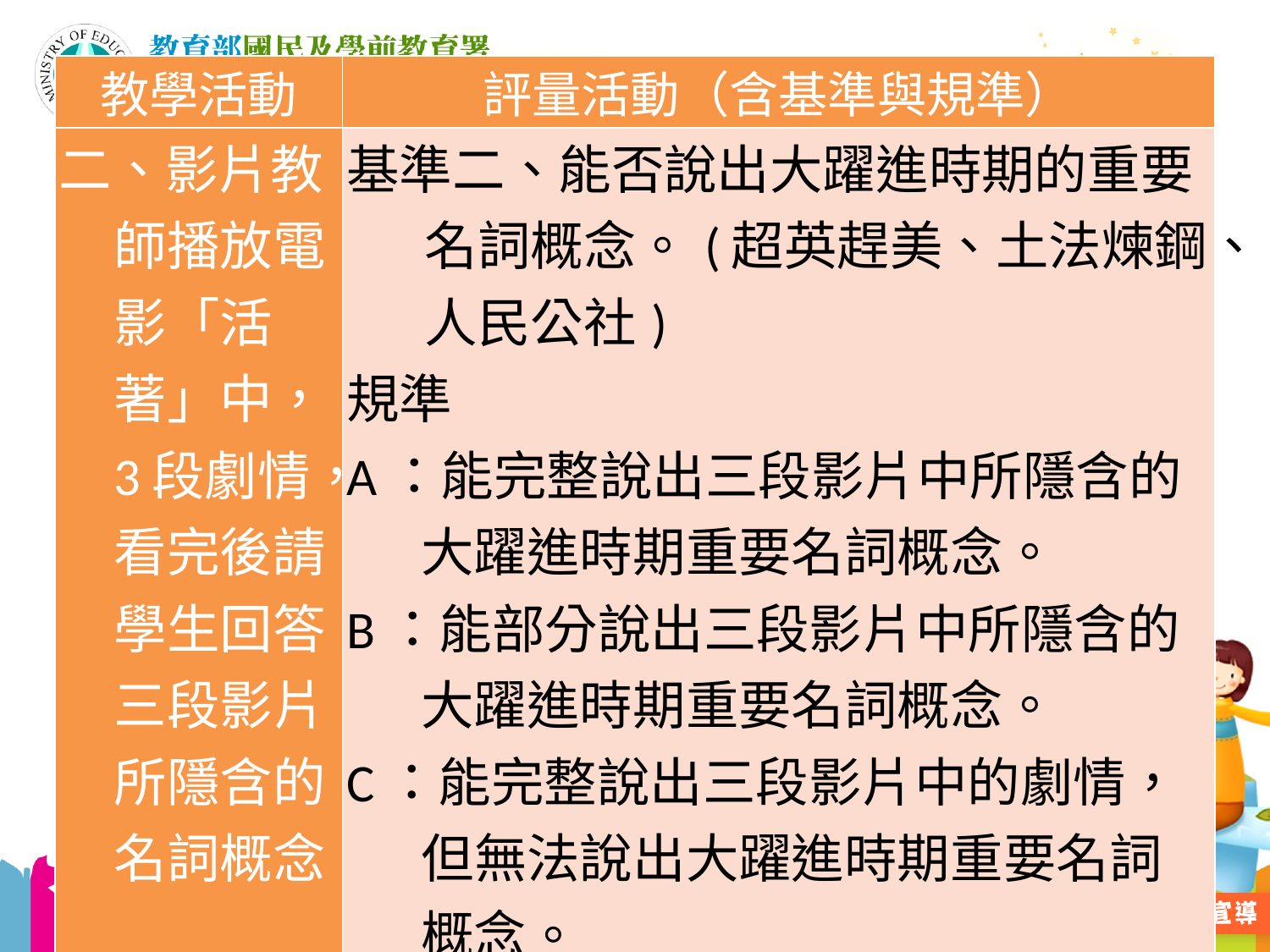

| 教學活動 | 評量活動（含基準與規準） |
| --- | --- |
| 二、影片教師播放電影「活著」中，3段劇情，看完後請學生回答三段影片所隱含的名詞概念。 | 基準二、能否說出大躍進時期的重要名詞概念。(超英趕美、土法煉鋼、人民公社) 規準 A：能完整說出三段影片中所隱含的大躍進時期重要名詞概念。 B：能部分說出三段影片中所隱含的大躍進時期重要名詞概念。 C：能完整說出三段影片中的劇情，但無法說出大躍進時期重要名詞概念。 D：答錯或未作答。 |